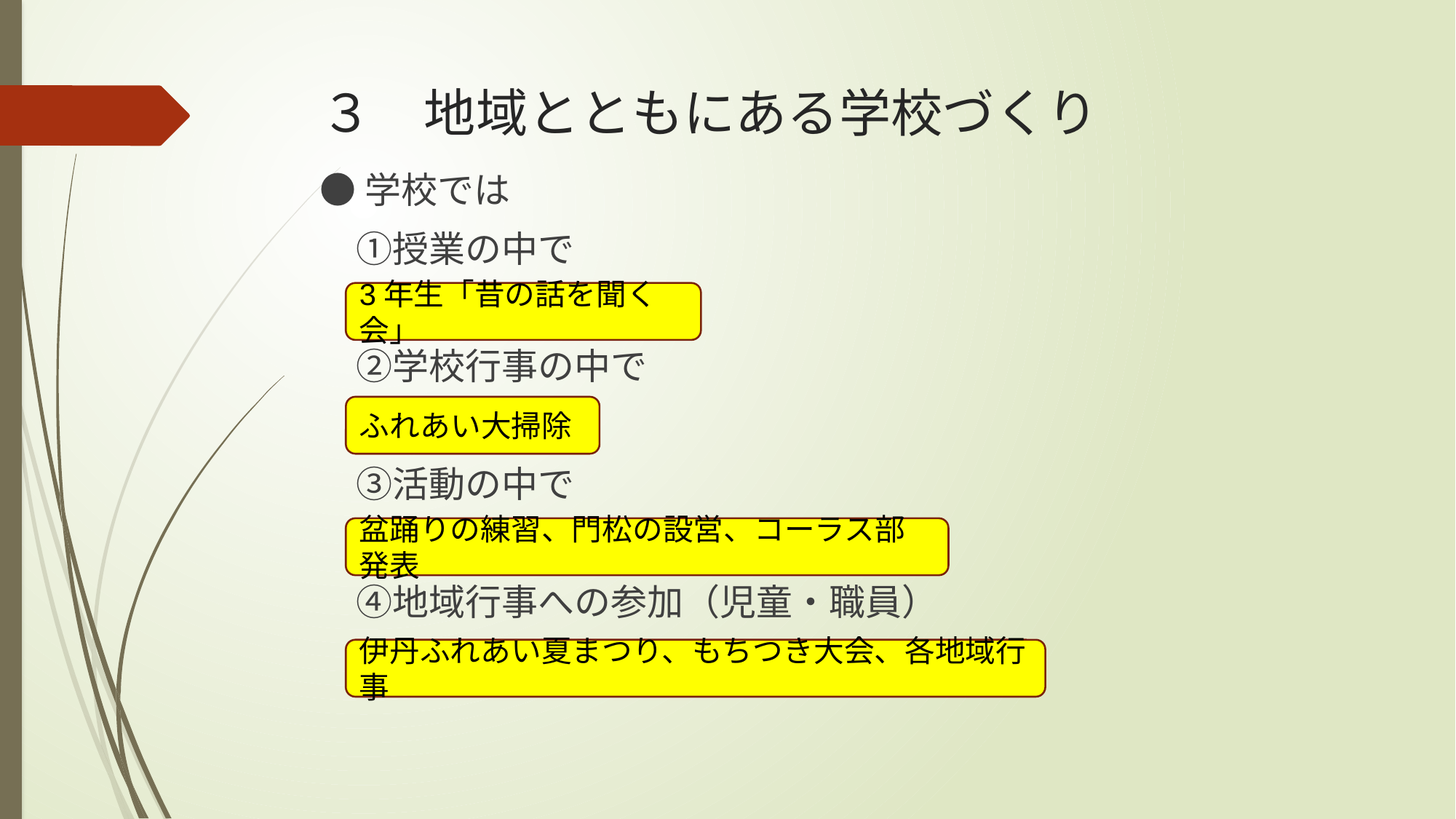

# ３　地域とともにある学校づくり
●学校では
　①授業の中で

　②学校行事の中で

　③活動の中で

　④地域行事への参加（児童・職員）

3年生「昔の話を聞く会」
ふれあい大掃除
盆踊りの練習、門松の設営、コーラス部発表
伊丹ふれあい夏まつり、もちつき大会、各地域行事